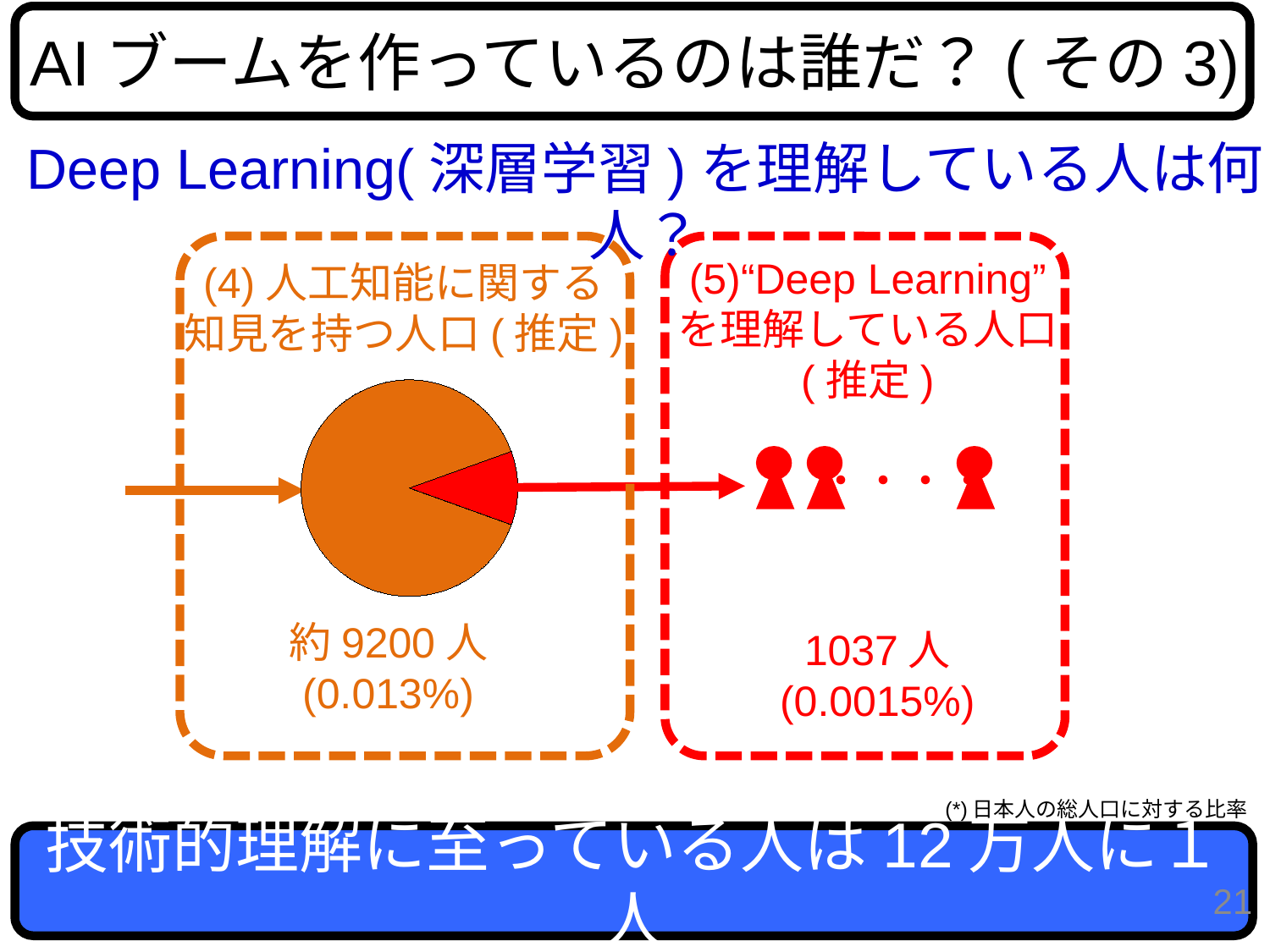

AIブームを作っているのは誰だ？(その3)
Deep Learning(深層学習)を理解している人は何人？

(5)“Deep Learning”
を理解している人口
(推定)
(4)人工知能に関する
知見を持つ人口(推定)

・・・・
約9200人
(0.013%)
1037人
(0.0015%)
(*)日本人の総人口に対する比率
技術的理解に至っている人は12万人に１人
21